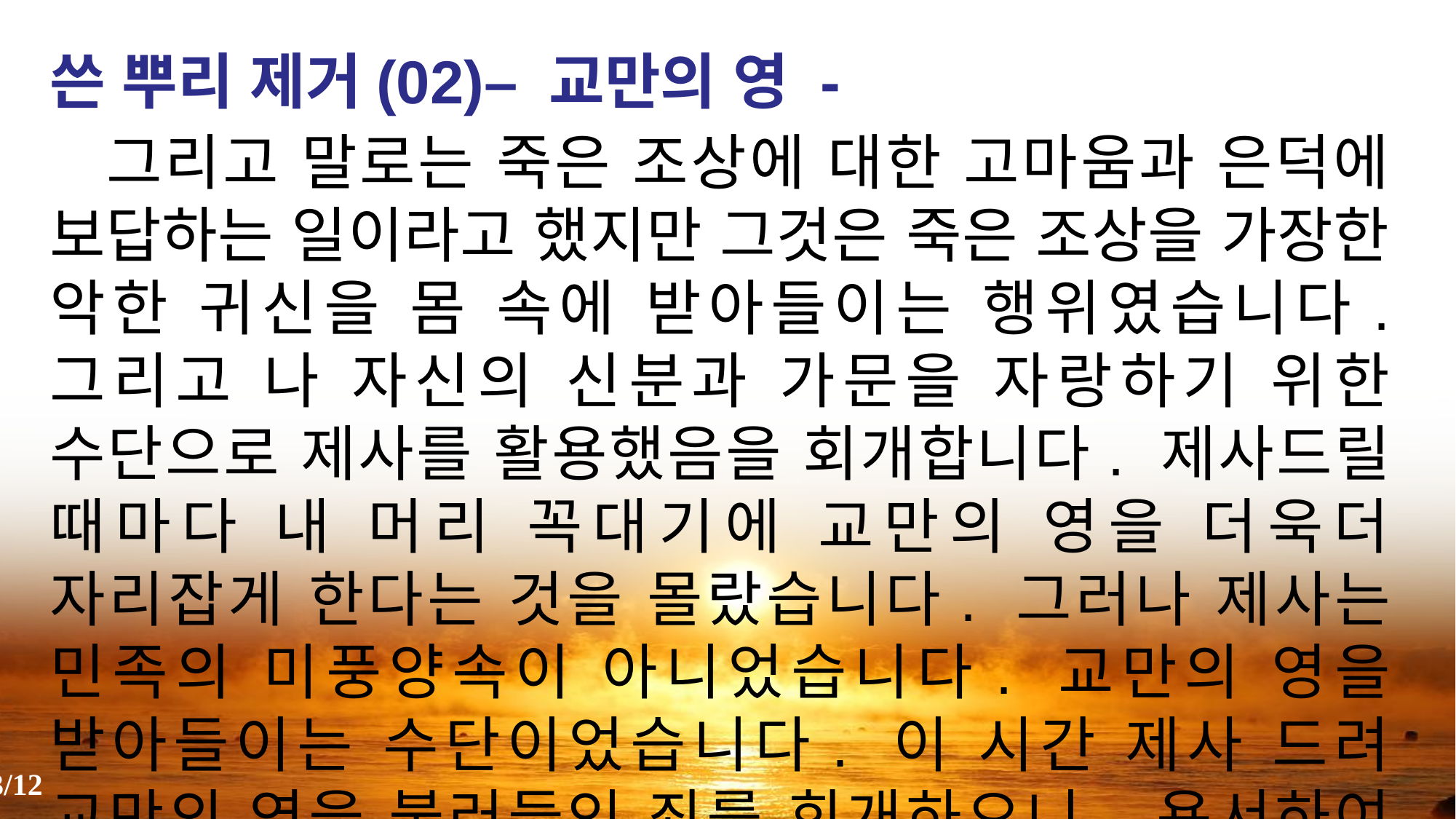

쓴 뿌리 제거(02)– 교만의 영 -
  그리고 말로는 죽은 조상에 대한 고마움과 은덕에 보답하는 일이라고 했지만 그것은 죽은 조상을 가장한 악한 귀신을 몸 속에 받아들이는 행위였습니다. 그리고 나 자신의 신분과 가문을 자랑하기 위한 수단으로 제사를 활용했음을 회개합니다. 제사드릴 때마다 내 머리 꼭대기에 교만의 영을 더욱더 자리잡게 한다는 것을 몰랐습니다. 그러나 제사는 민족의 미풍양속이 아니었습니다. 교만의 영을 받아들이는 수단이었습니다. 이 시간 제사 드려 교만의 영을 불러들인 죄를 회개하오니, 용서하여 주시옵소서.